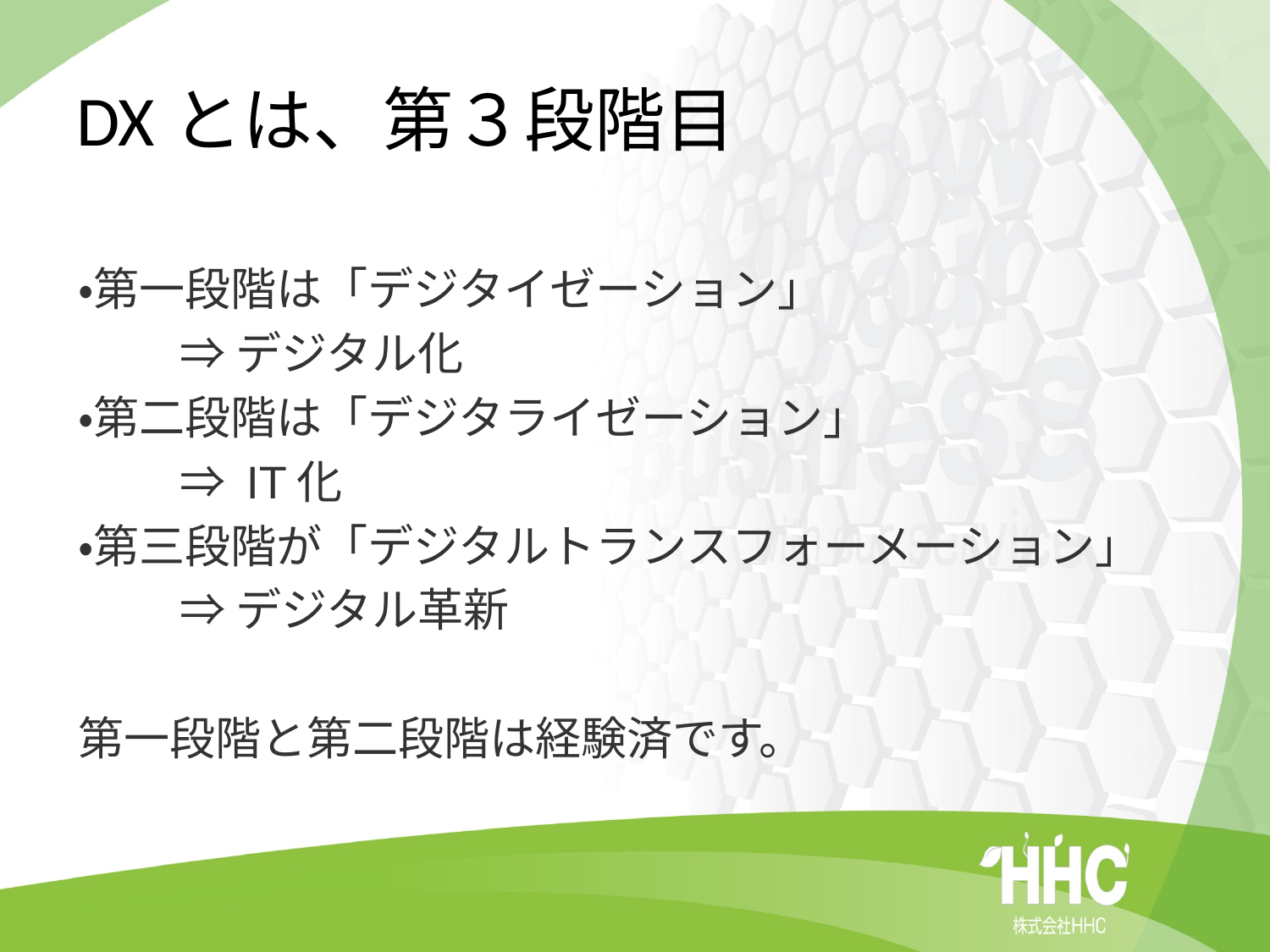

# DXとは、第３段階目
・第一段階は「デジタイゼーション」
　 　⇒ デジタル化
・第二段階は「デジタライゼーション」
　 　⇒ IT化
・第三段階が「デジタルトランスフォーメーション」
　　 ⇒ デジタル革新

第一段階と第二段階は経験済です。